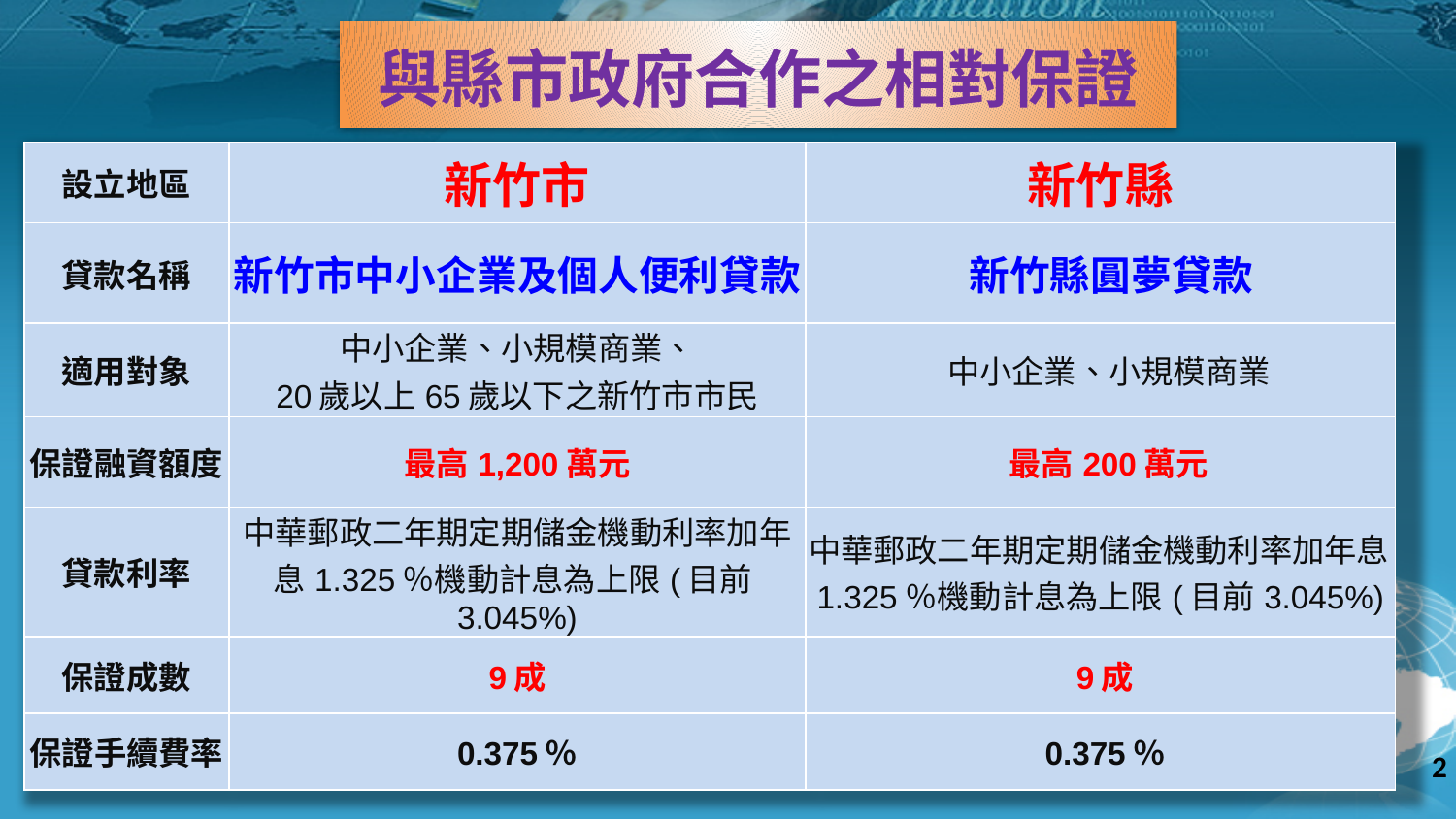

與縣市政府合作之相對保證
| 設立地區 | 新竹市 | 新竹縣 |
| --- | --- | --- |
| 貸款名稱 | 新竹市中小企業及個人便利貸款 | 新竹縣圓夢貸款 |
| 適用對象 | 中小企業、小規模商業、 20歲以上65歲以下之新竹市市民 | 中小企業、小規模商業 |
| 保證融資額度 | 最高1,200萬元 | 最高200萬元 |
| 貸款利率 | 中華郵政二年期定期儲金機動利率加年息1.325％機動計息為上限(目前3.045%) | 中華郵政二年期定期儲金機動利率加年息1.325％機動計息為上限(目前3.045%) |
| 保證成數 | 9成 | 9成 |
| 保證手續費率 | 0.375％ | 0.375％ |
2